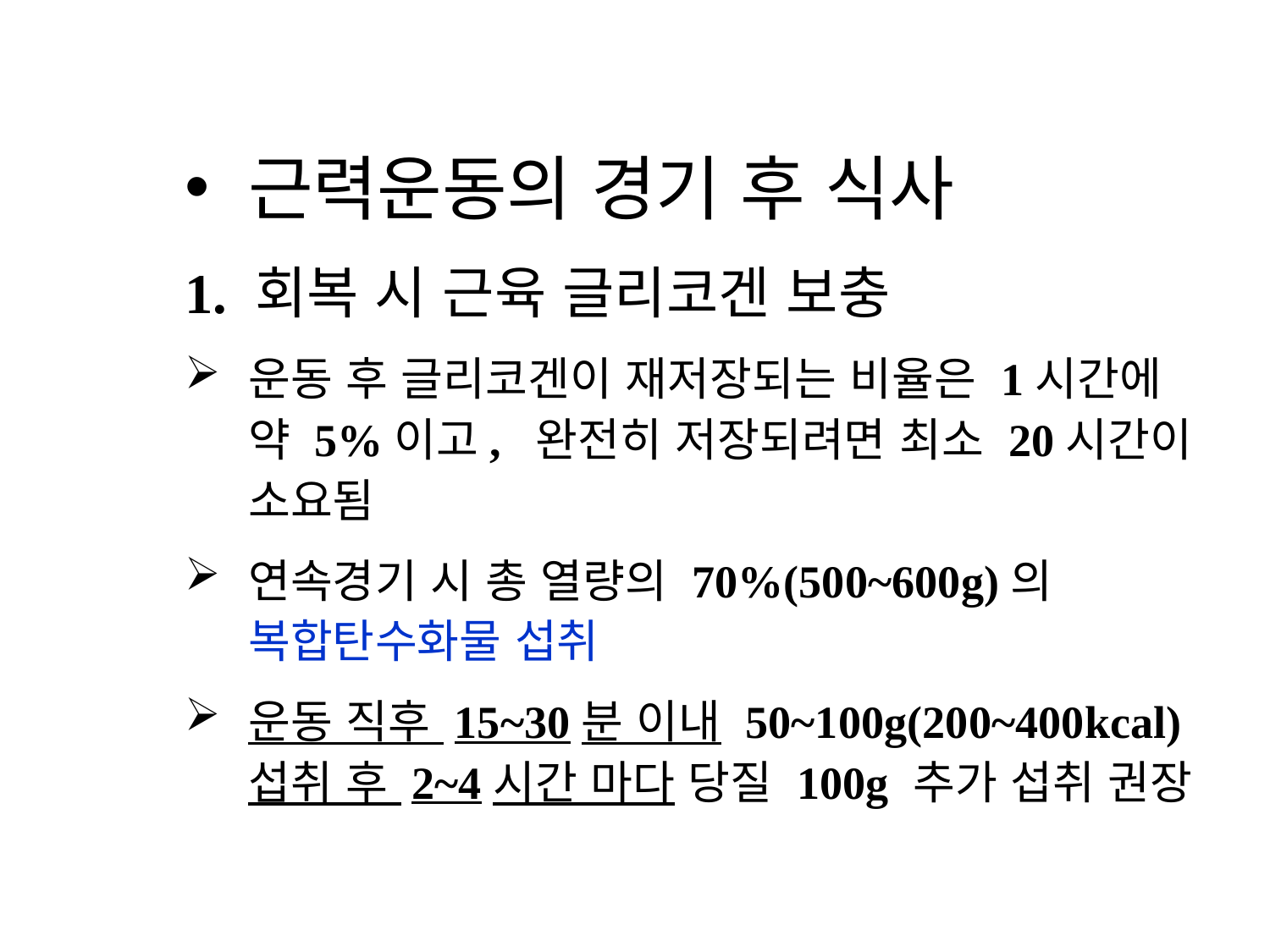

근력운동의 경기 후 식사
1. 회복 시 근육 글리코겐 보충
운동 후 글리코겐이 재저장되는 비율은 1시간에 약 5%이고,  완전히 저장되려면 최소 20시간이 소요됨
연속경기 시 총 열량의 70%(500~600g)의 복합탄수화물 섭취
운동 직후 15~30분 이내 50~100g(200~400kcal) 섭취 후 2~4시간 마다 당질 100g 추가 섭취 권장